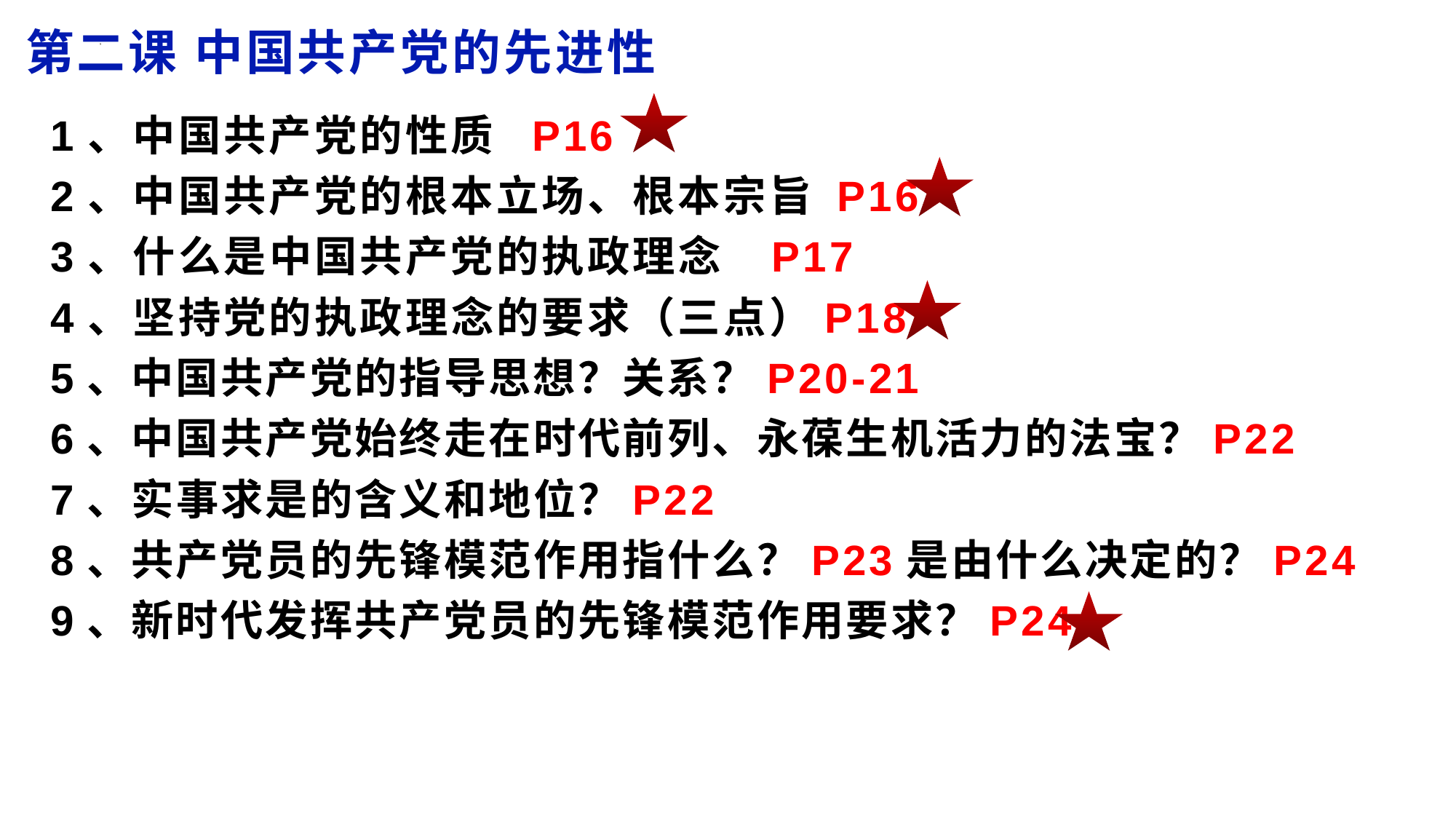

# 第二课 中国共产党的先进性
1、中国共产党的性质  P16
2、中国共产党的根本立场、根本宗旨 P16
3、什么是中国共产党的执政理念   P17
4、坚持党的执政理念的要求（三点）P18
5、中国共产党的指导思想？关系？P20-21
6、中国共产党始终走在时代前列、永葆生机活力的法宝？P22
7、实事求是的含义和地位？P22
8、共产党员的先锋模范作用指什么？P23是由什么决定的？P24
9、新时代发挥共产党员的先锋模范作用要求？P24